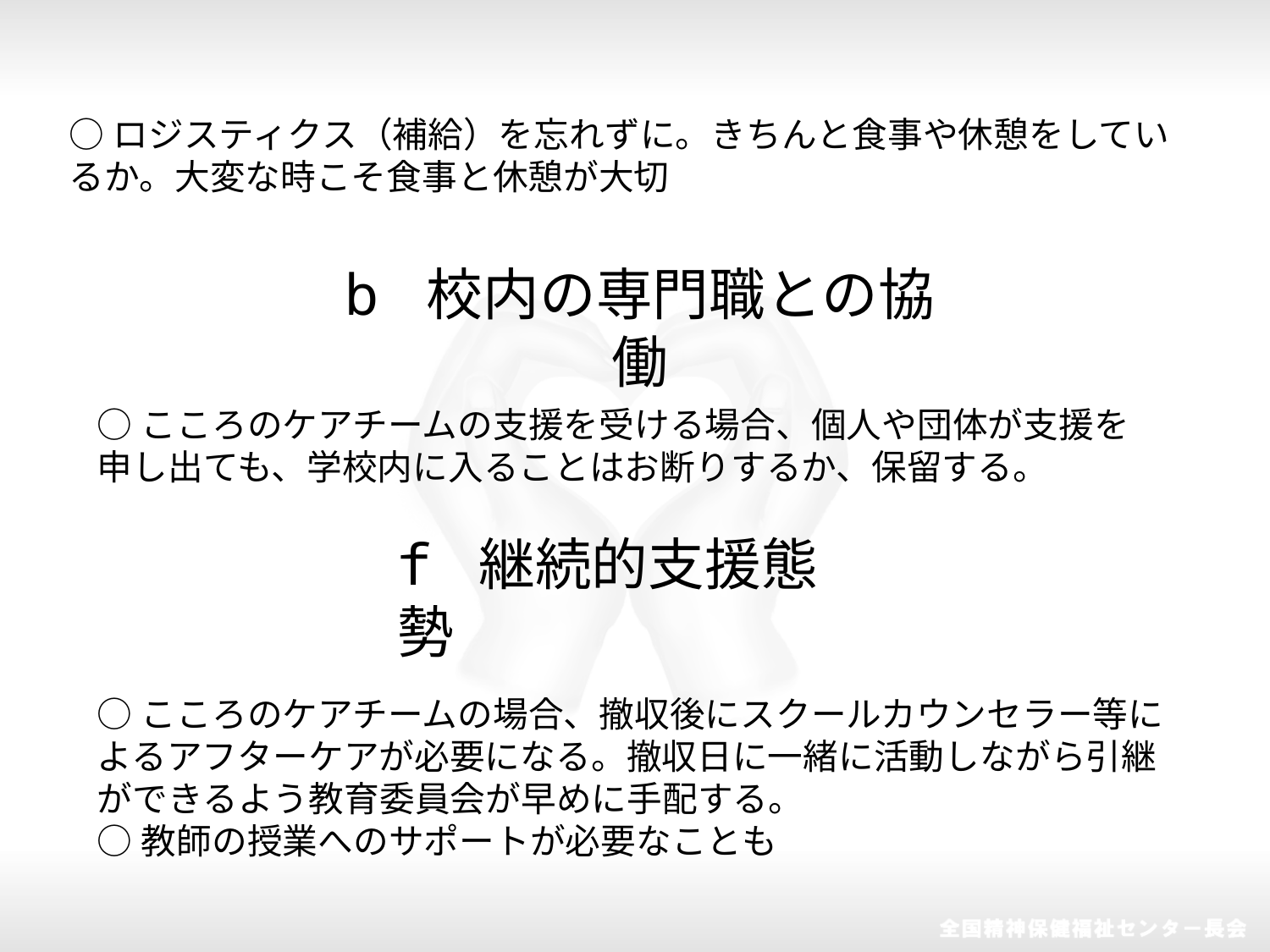

○ロジスティクス（補給）を忘れずに。きちんと食事や休憩をしているか。大変な時こそ食事と休憩が大切
b 校内の専門職との協働
○こころのケアチームの支援を受ける場合、個人や団体が支援を申し出ても、学校内に入ることはお断りするか、保留する。
f 継続的支援態勢
○こころのケアチームの場合、撤収後にスクールカウンセラー等によるアフターケアが必要になる。撤収日に一緒に活動しながら引継ができるよう教育委員会が早めに手配する。
○教師の授業へのサポートが必要なことも